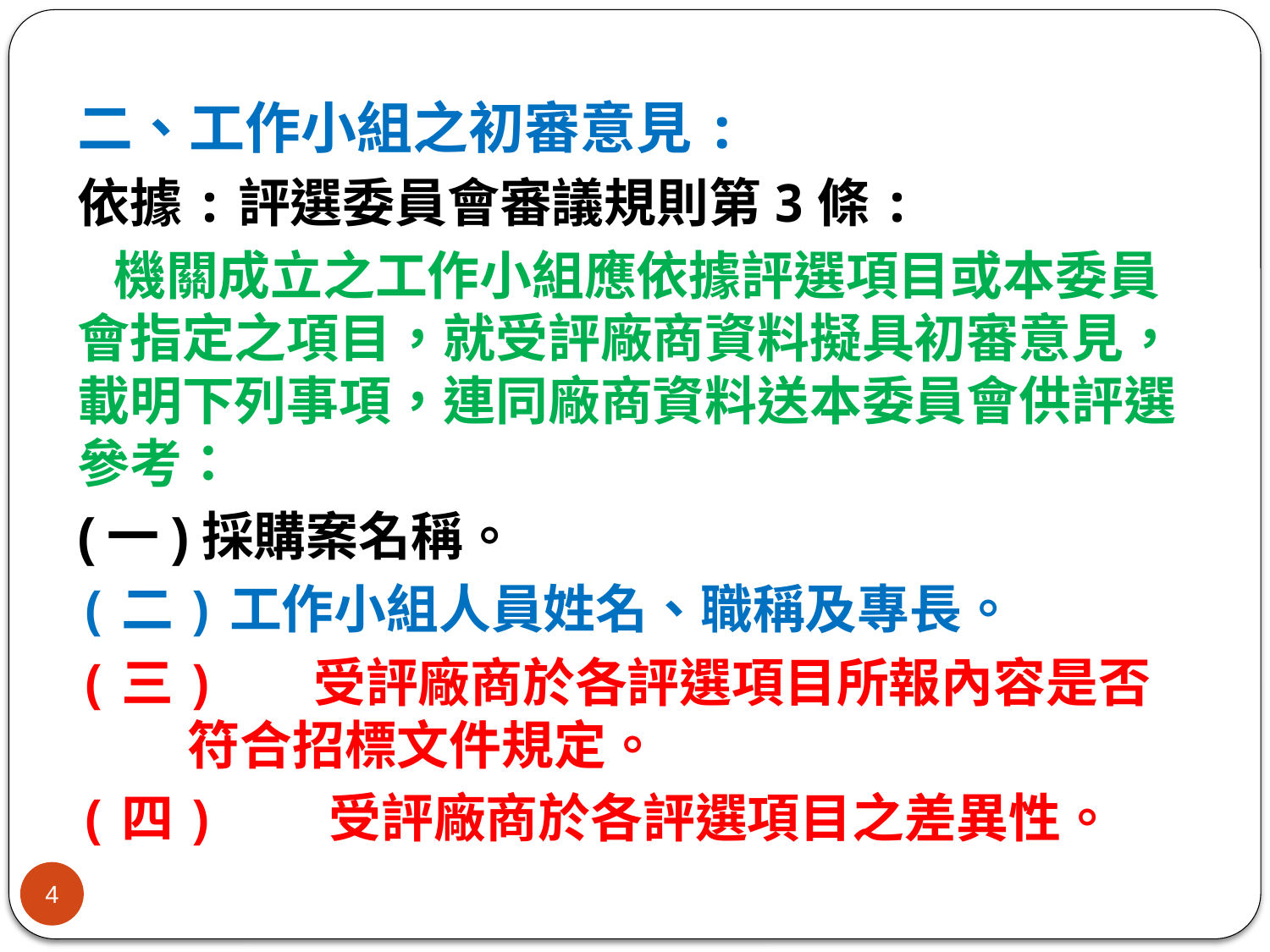

二、工作小組之初審意見:
依據:評選委員會審議規則第3條:
  機關成立之工作小組應依據評選項目或本委員會指定之項目，就受評廠商資料擬具初審意見，載明下列事項，連同廠商資料送本委員會供評選參考：
(一)採購案名稱。
(二)工作小組人員姓名、職稱及專長。
(三)	受評廠商於各評選項目所報內容是否符合招標文件規定。
(四)	受評廠商於各評選項目之差異性。

4